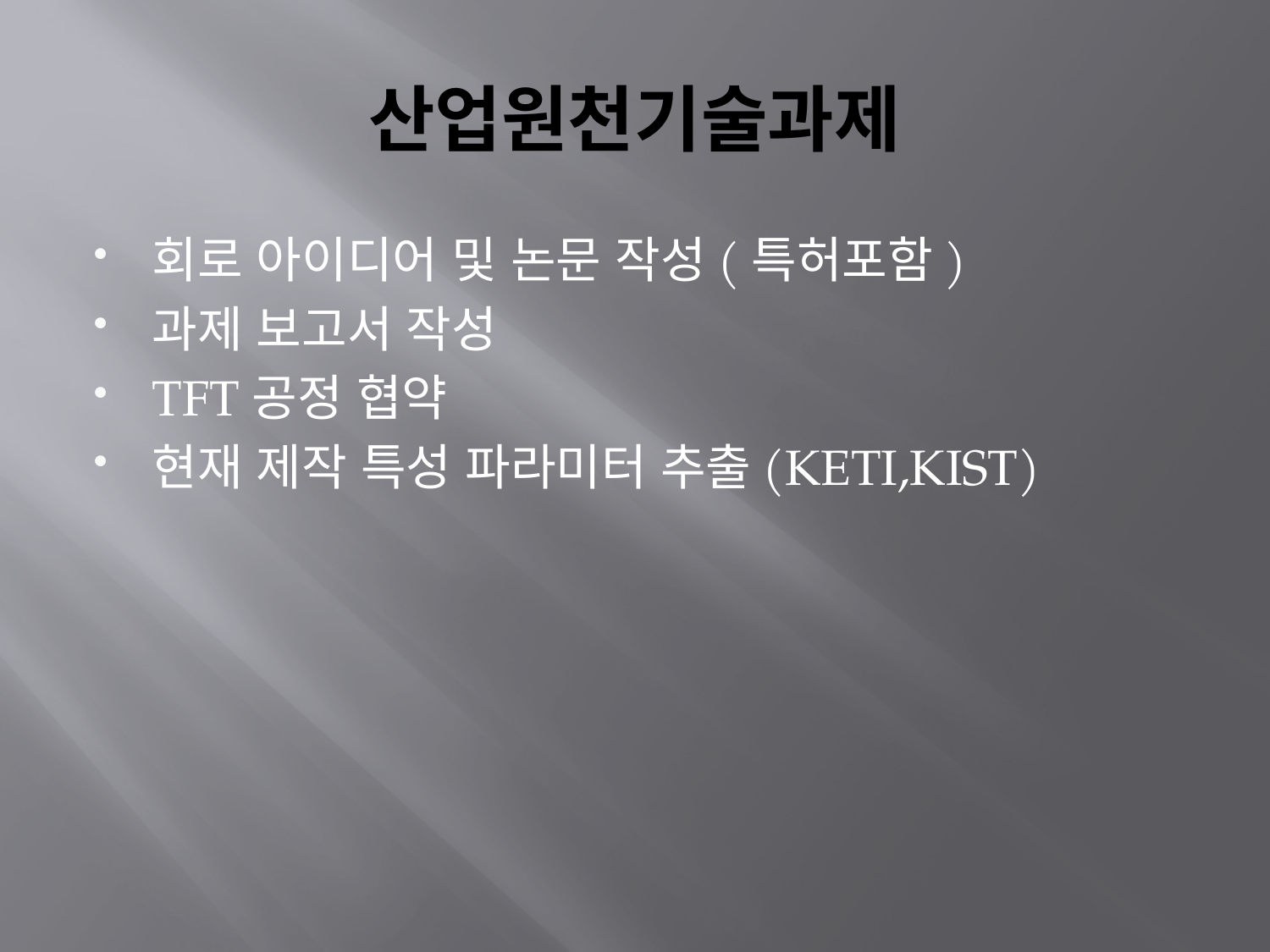

# 산업원천기술과제
회로 아이디어 및 논문 작성(특허포함)
과제 보고서 작성
TFT공정 협약
현재 제작 특성 파라미터 추출(KETI,KIST)